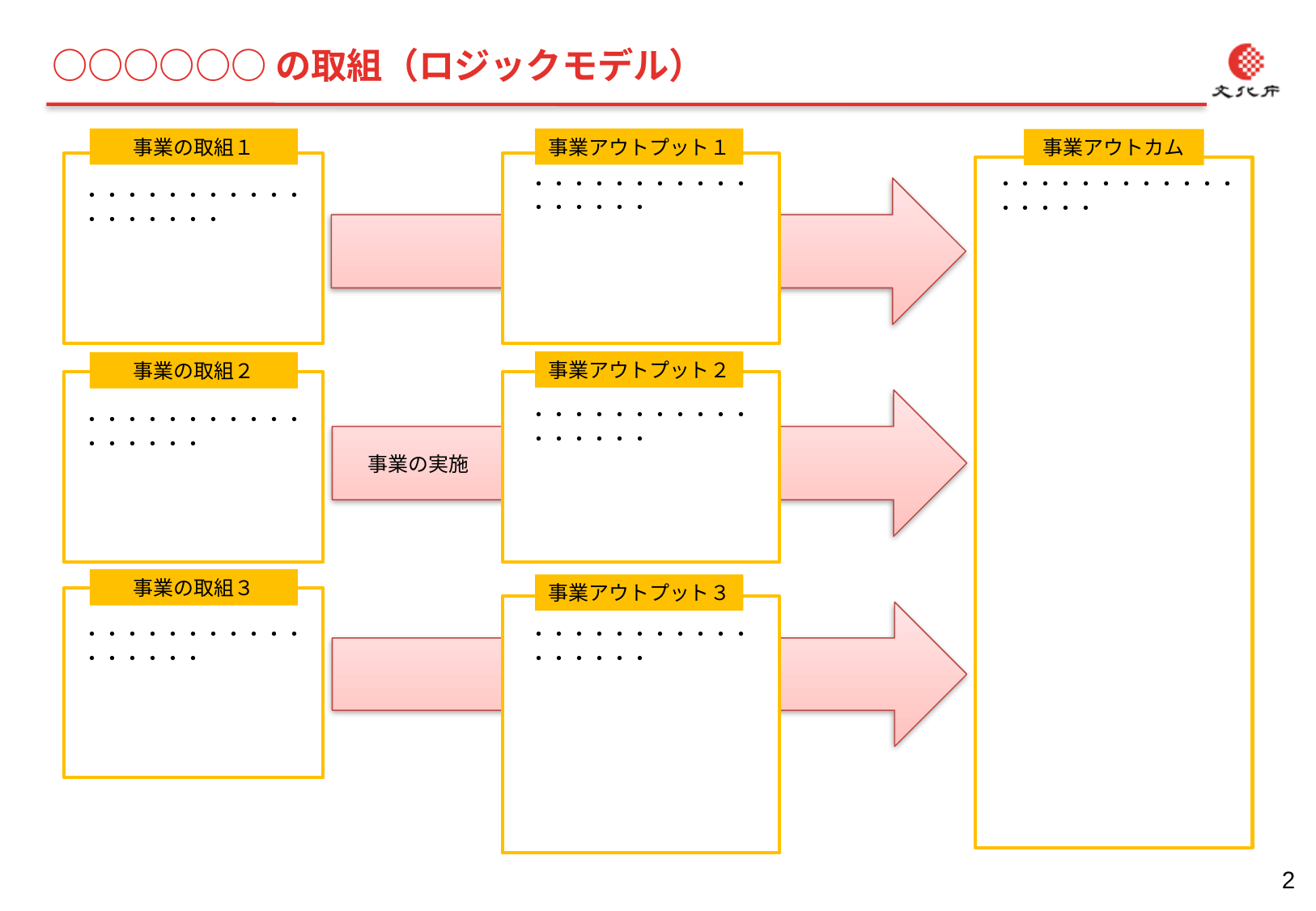

○○○○○○の取組（ロジックモデル）
事業の取組１
事業アウトプット１
事業アウトカム

・・・・・・・・・・・・・・・・・
・・・・・・・・・・・・・・・・・
・・・・・・・・・・・・・・・・・・

事業アウトプット２
事業の取組２

・・・・・・・・・・・・・・・・・
・・・・・・・・・・・・・・・・・
事業の実施
事業の取組３
事業アウトプット３

・・・・・・・・・・・・・・・・・
・・・・・・・・・・・・・・・・・